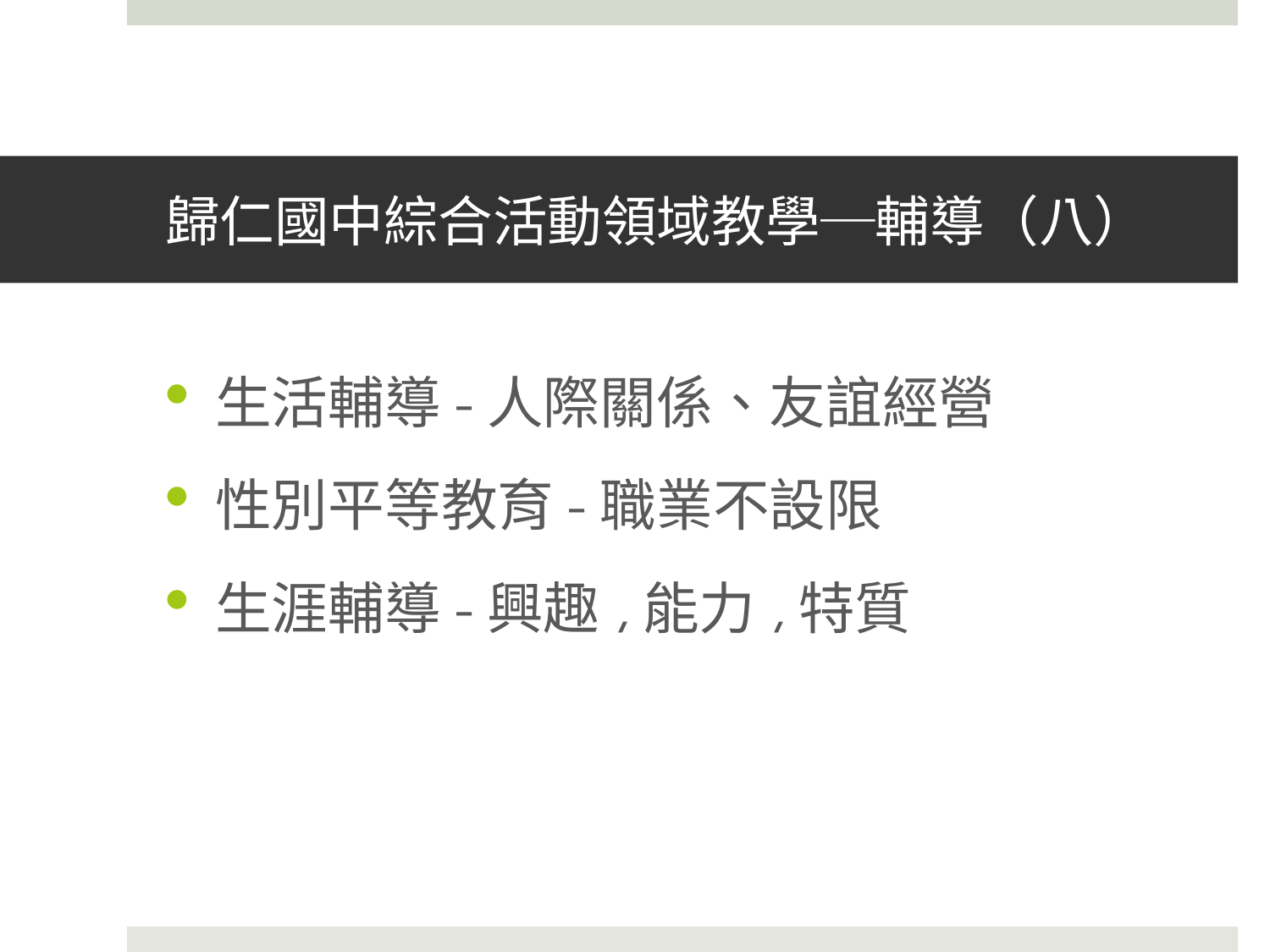

# 歸仁國中綜合活動領域教學─輔導（八）
生活輔導-人際關係、友誼經營
性別平等教育-職業不設限
生涯輔導-興趣,能力,特質